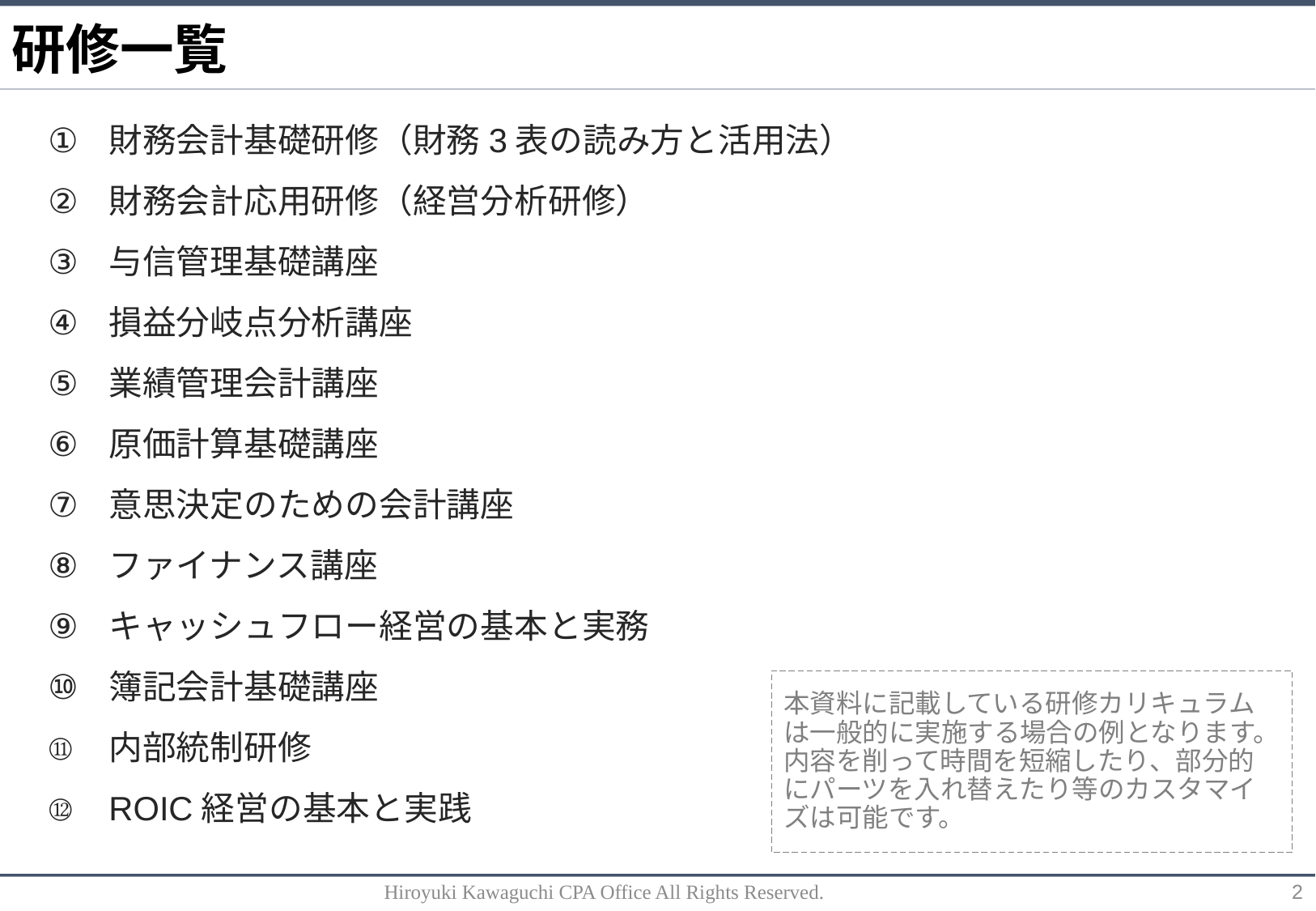

研修一覧
財務会計基礎研修（財務3表の読み方と活用法）
財務会計応用研修（経営分析研修）
与信管理基礎講座
損益分岐点分析講座
業績管理会計講座
原価計算基礎講座
意思決定のための会計講座
ファイナンス講座
キャッシュフロー経営の基本と実務
簿記会計基礎講座
内部統制研修
ROIC経営の基本と実践
本資料に記載している研修カリキュラムは一般的に実施する場合の例となります。
内容を削って時間を短縮したり、部分的にパーツを入れ替えたり等のカスタマイズは可能です。
Hiroyuki Kawaguchi CPA Office All Rights Reserved.
2